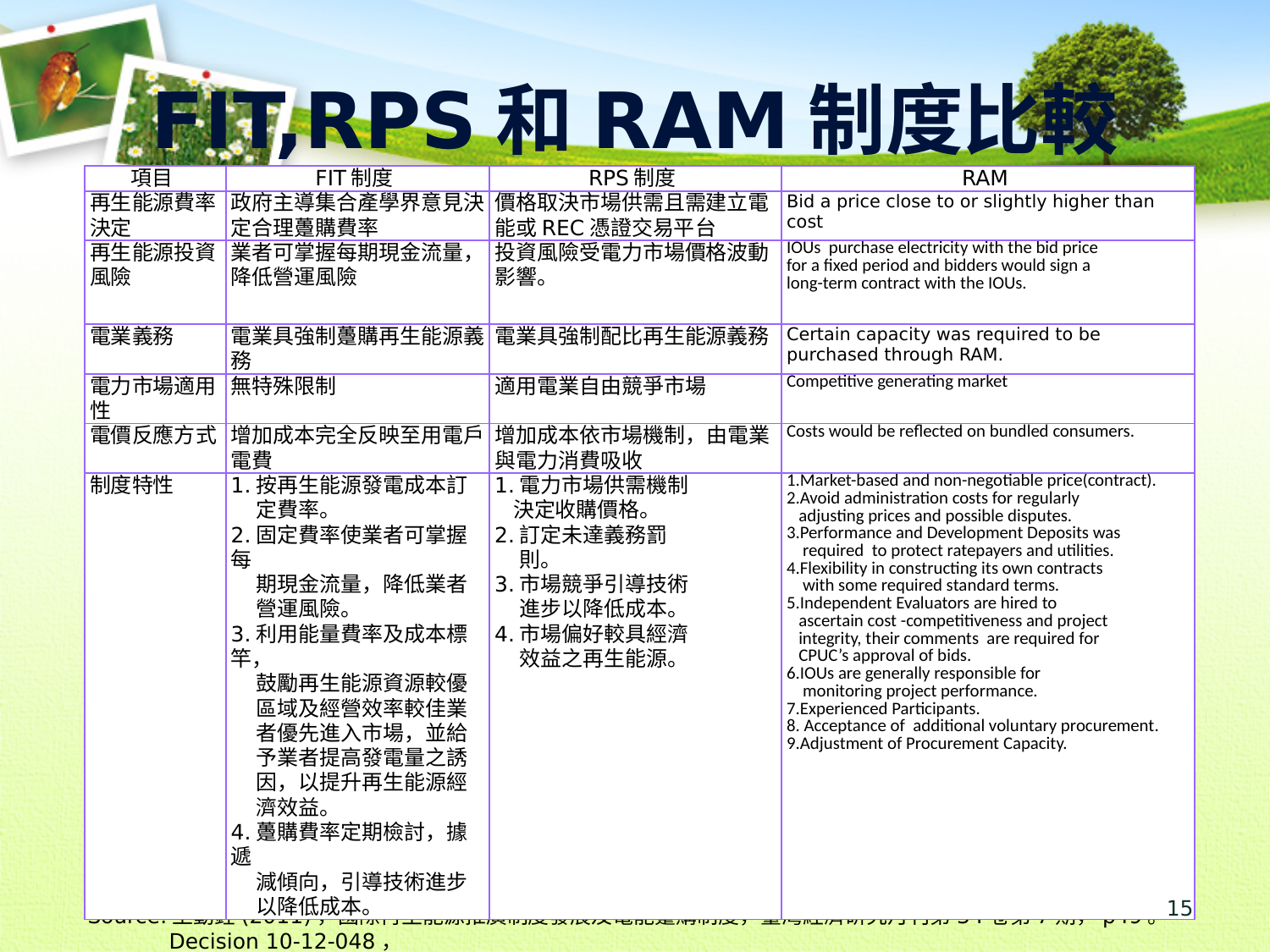

# FIT,RPS和RAM制度比較
| 項目 | FIT制度 | RPS制度 | RAM |
| --- | --- | --- | --- |
| 再生能源費率決定 | 政府主導集合產學界意見決定合理躉購費率 | 價格取決市場供需且需建立電能或REC憑證交易平台 | Bid a price close to or slightly higher than cost |
| 再生能源投資風險 | 業者可掌握每期現金流量，降低營運風險 | 投資風險受電力市場價格波動影響。 | IOUs purchase electricity with the bid price for a fixed period and bidders would sign a long-term contract with the IOUs. |
| 電業義務 | 電業具強制躉購再生能源義務 | 電業具強制配比再生能源義務 | Certain capacity was required to be purchased through RAM. |
| 電力市場適用性 | 無特殊限制 | 適用電業自由競爭市場 | Competitive generating market |
| 電價反應方式 | 增加成本完全反映至用電戶電費 | 增加成本依市場機制，由電業與電力消費吸收 | Costs would be reflected on bundled consumers. |
| 制度特性 | 1.按再生能源發電成本訂 定費率。 2.固定費率使業者可掌握每 期現金流量，降低業者 營運風險。 3.利用能量費率及成本標竿， 鼓勵再生能源資源較優 區域及經營效率較佳業 者優先進入市場，並給 予業者提高發電量之誘 因，以提升再生能源經 濟效益。 4.躉購費率定期檢討，據遞 減傾向，引導技術進步 以降低成本。 | 1.電力市場供需機制 決定收購價格。 2.訂定未達義務罰 則。 3.市場競爭引導技術 進步以降低成本。 4.市場偏好較具經濟 效益之再生能源。 | 1.Market-based and non-negotiable price(contract). 2.Avoid administration costs for regularly adjusting prices and possible disputes. 3.Performance and Development Deposits was required to protect ratepayers and utilities. 4.Flexibility in constructing its own contracts with some required standard terms. 5.Independent Evaluators are hired to ascertain cost -competitiveness and project integrity, their comments are required for CPUC’s approval of bids. 6.IOUs are generally responsible for monitoring project performance. 7.Experienced Participants. 8. Acceptance of additional voluntary procurement. 9.Adjustment of Procurement Capacity. |
15
Source:王勤銓(2011)，國際再生能源推廣制度發展及電能躉購制度，臺灣經濟研究月刊第34卷第7期，p49。
            Decision 10-12-048，